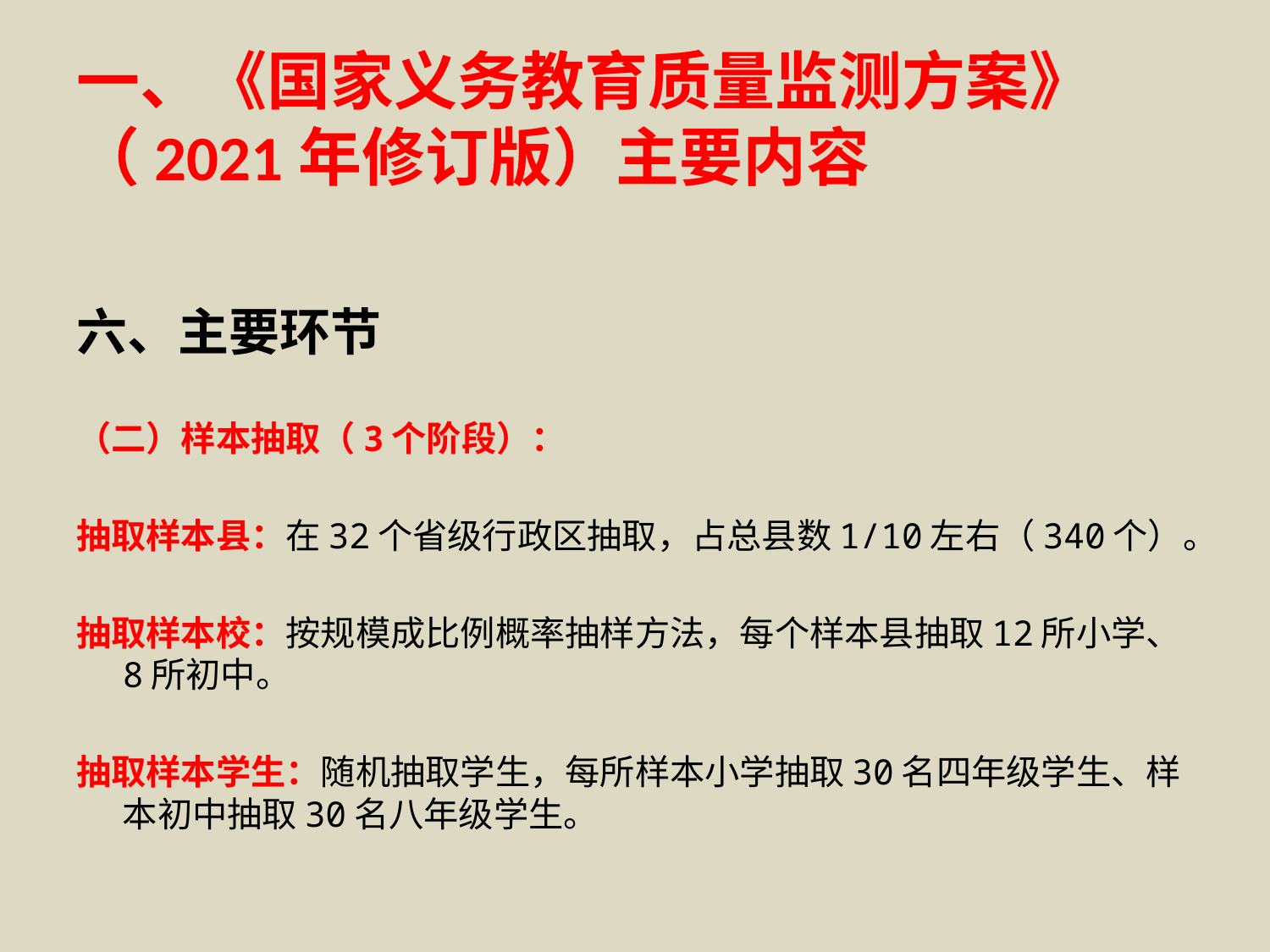

# 一、《国家义务教育质量监测方案》（2021年修订版）主要内容

六、主要环节

（二）样本抽取（3个阶段）：

抽取样本县：在32个省级行政区抽取，占总县数1/10左右（340个）。

抽取样本校：按规模成比例概率抽样方法，每个样本县抽取12所小学、8所初中。

抽取样本学生：随机抽取学生，每所样本小学抽取30名四年级学生、样本初中抽取30名八年级学生。